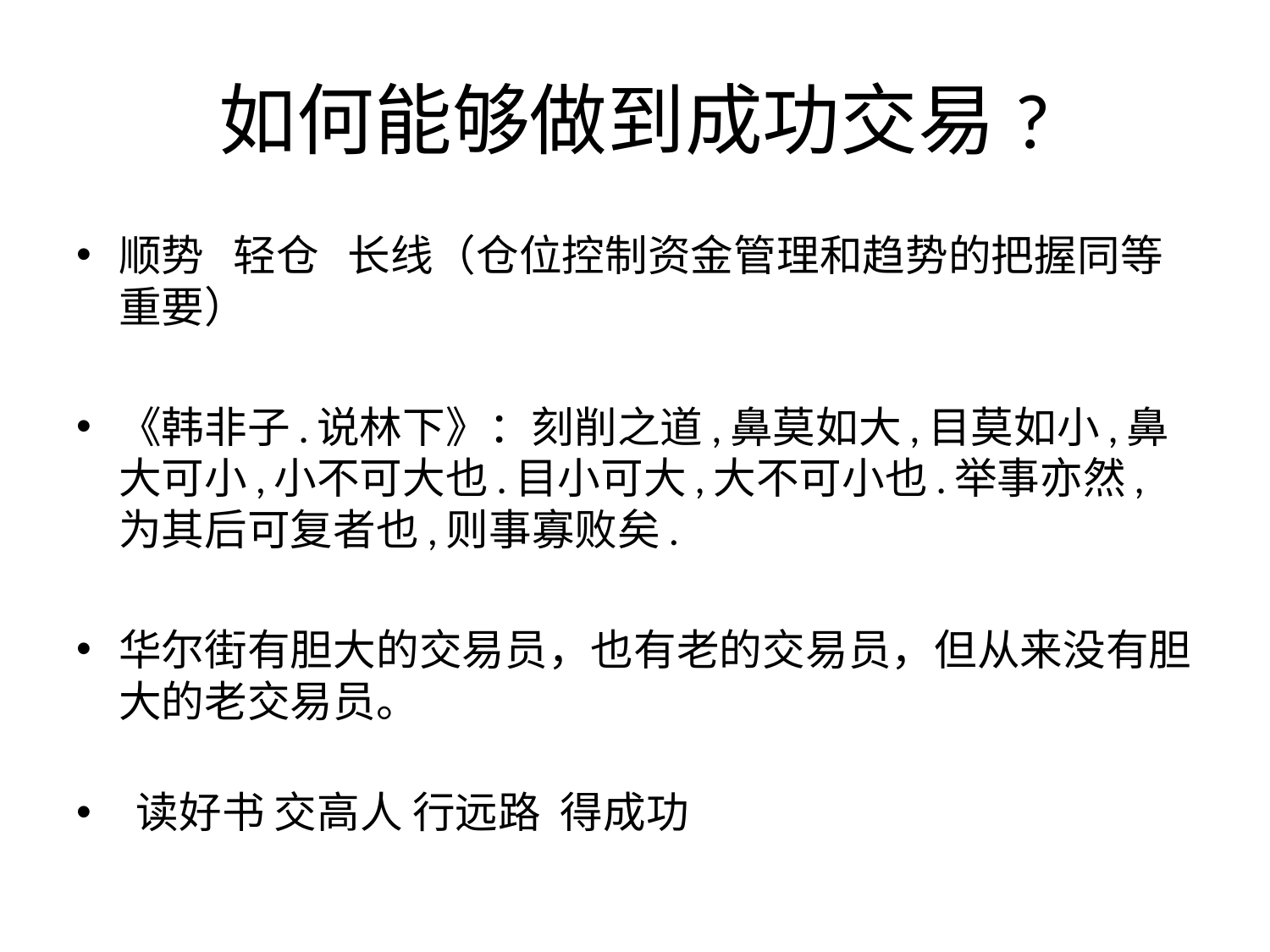

# 如何能够做到成功交易?
顺势   轻仓   长线（仓位控制资金管理和趋势的把握同等重要）

《韩非子.说林下》：刻削之道,鼻莫如大,目莫如小,鼻大可小,小不可大也.目小可大,大不可小也.举事亦然,为其后可复者也,则事寡败矣.

华尔街有胆大的交易员，也有老的交易员，但从来没有胆大的老交易员。
 读好书 交高人 行远路  得成功